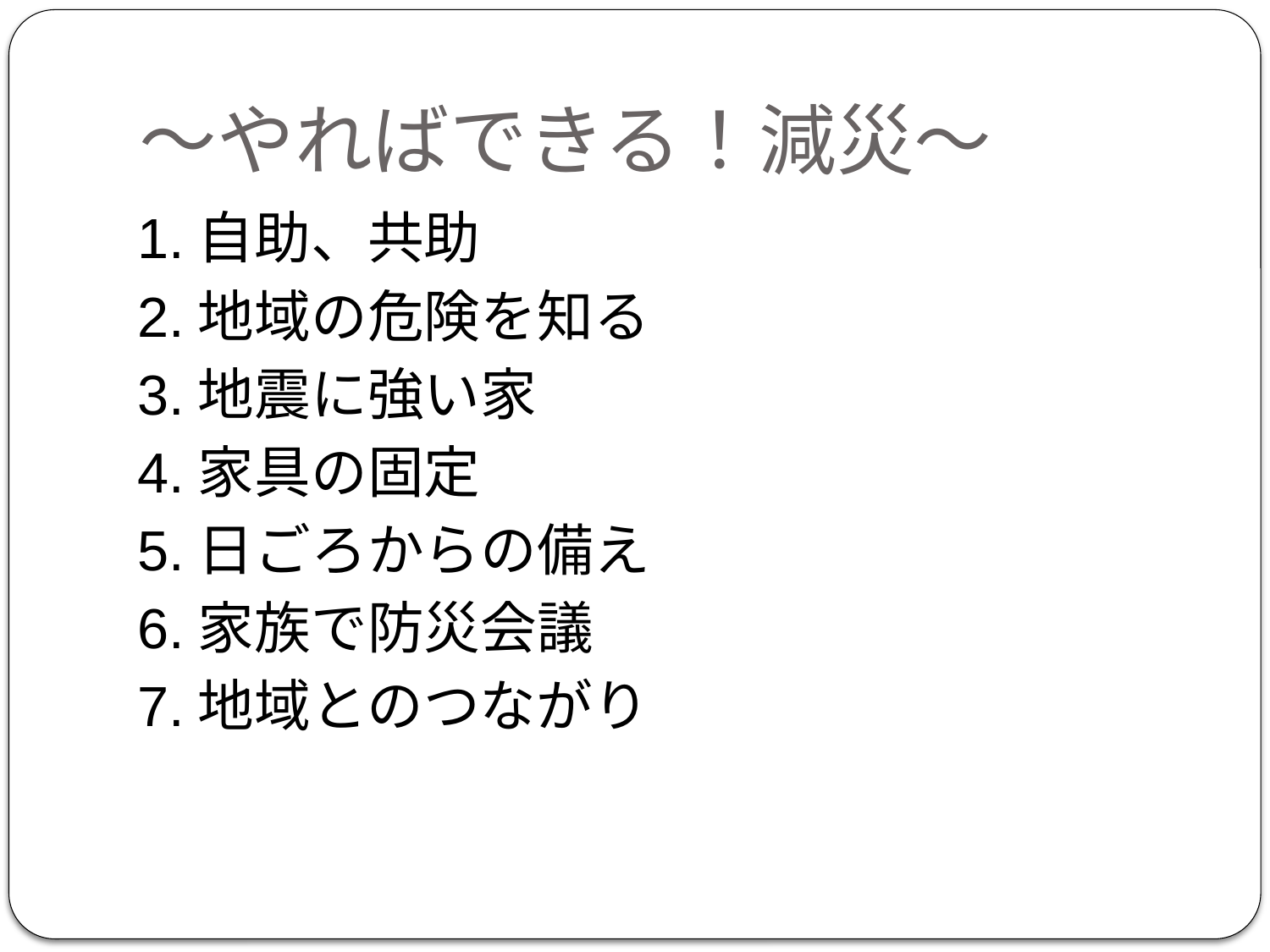

# ～やればできる！減災～
1.自助、共助
2.地域の危険を知る
3.地震に強い家
4.家具の固定
5.日ごろからの備え
6.家族で防災会議
7.地域とのつながり